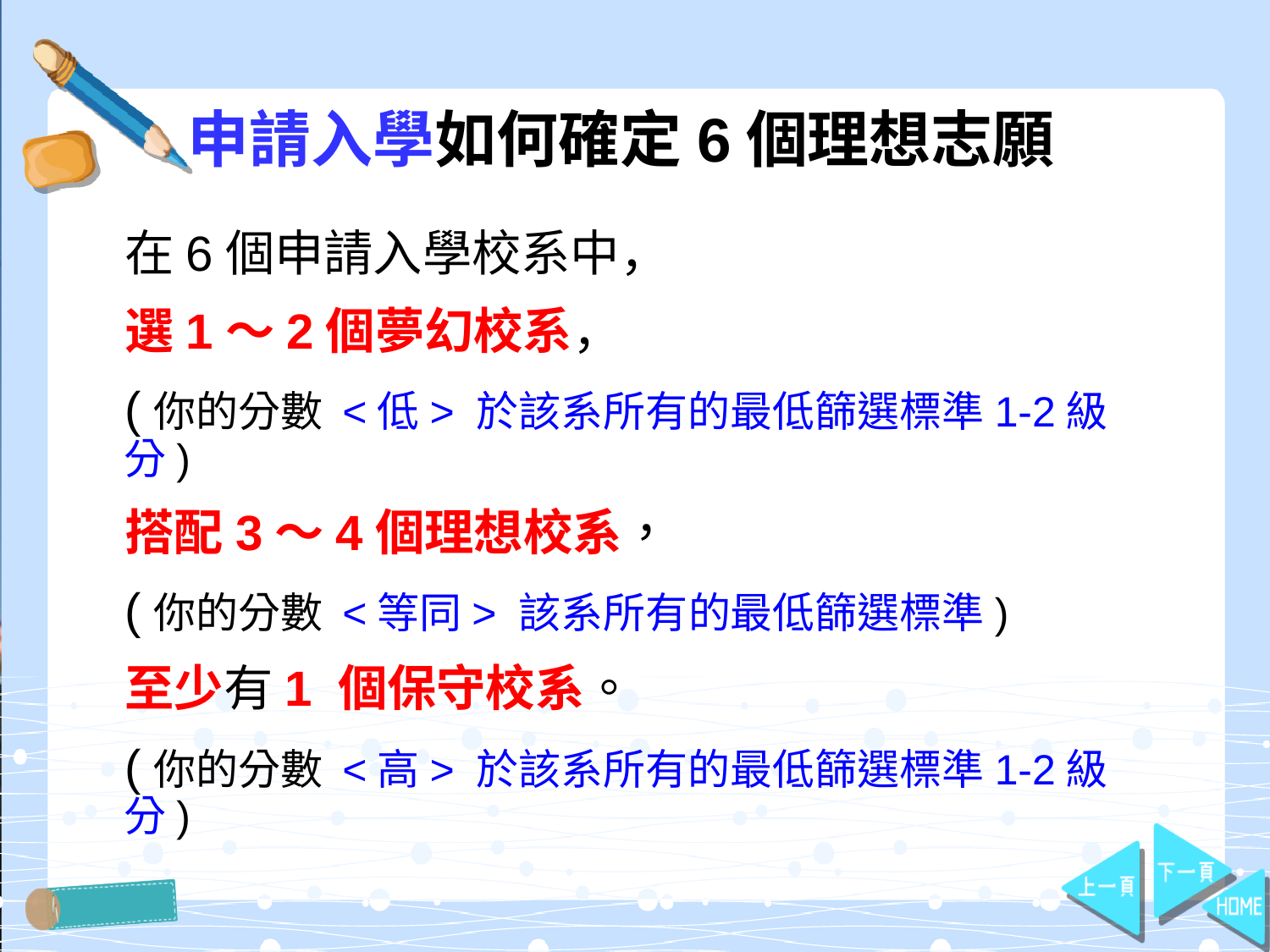

# 申請入學如何確定6個理想志願
在6個申請入學校系中，
選1～2個夢幻校系，
(你的分數 <低> 於該系所有的最低篩選標準1-2級分)
搭配3～4個理想校系，
(你的分數 <等同> 該系所有的最低篩選標準)
至少有1 個保守校系。
(你的分數 <高> 於該系所有的最低篩選標準1-2級分)